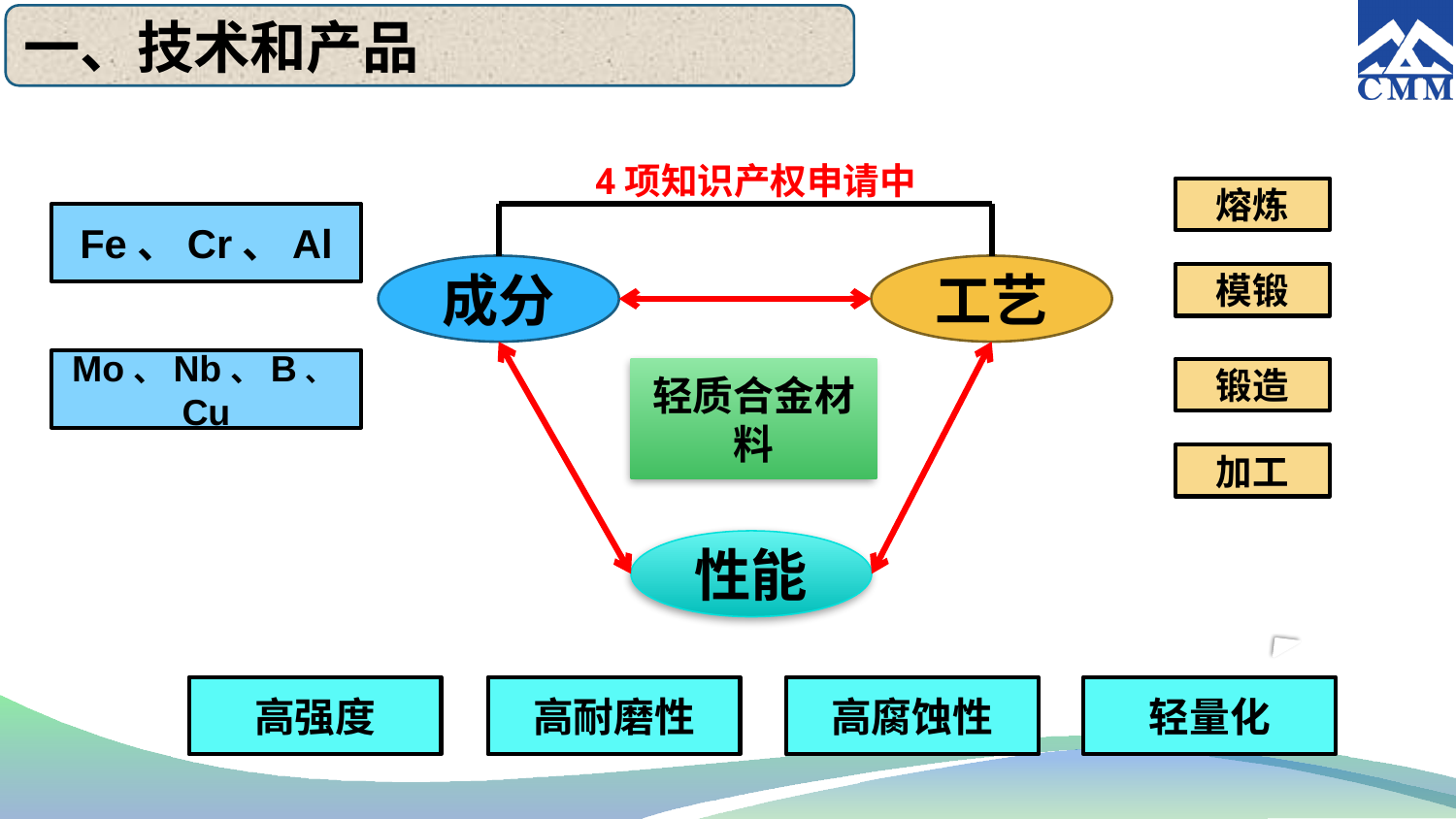

一、技术和产品
4项知识产权申请中
熔炼
Fe、Cr、Al
成分
工艺
模锻
Mo、Nb、B、Cu
轻质合金材料
锻造
加工
性能
高强度
高耐磨性
高腐蚀性
轻量化